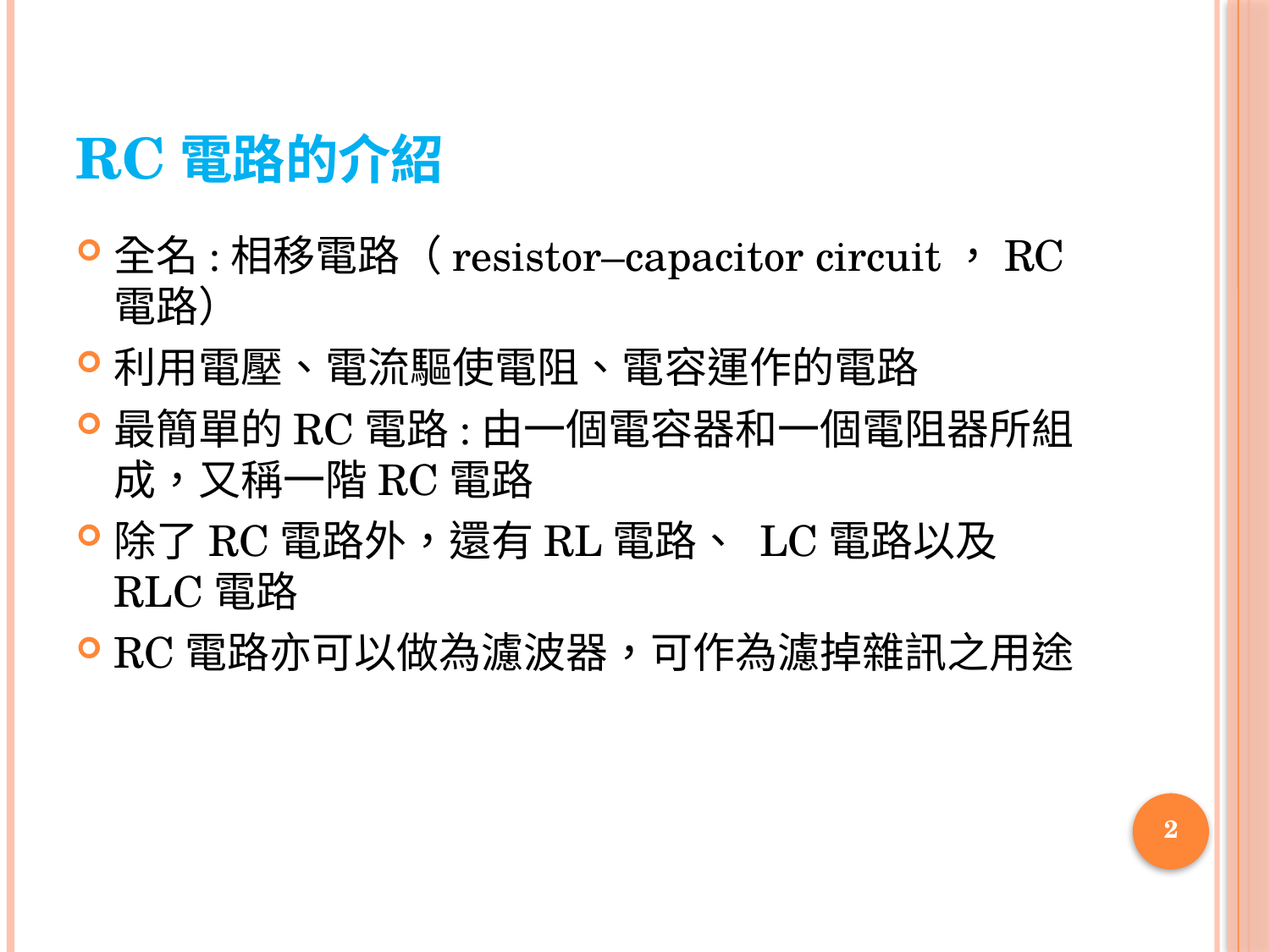

# RC電路的介紹
全名:相移電路（resistor–capacitor circuit，RC電路）
利用電壓、電流驅使電阻、電容運作的電路
最簡單的RC電路:由一個電容器和一個電阻器所組成，又稱一階RC電路
除了RC電路外，還有RL電路、 LC電路以及RLC電路
RC電路亦可以做為濾波器，可作為濾掉雜訊之用途
2